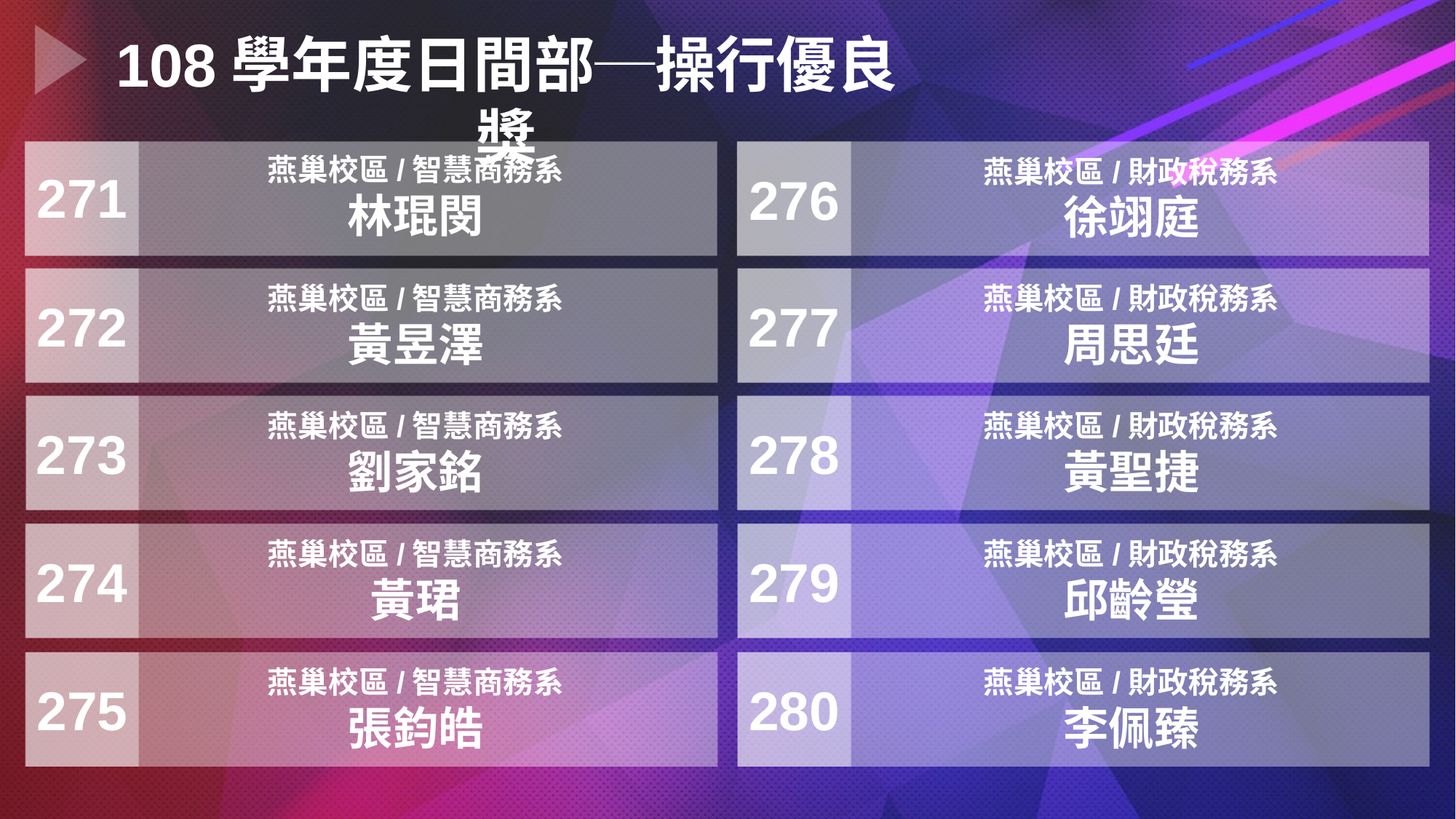

108學年度日間部─操行優良獎

燕巢校區/智慧商務系
林琨閔
燕巢校區/財政稅務系
徐翊庭
271
276

燕巢校區/智慧商務系
黃昱澤
燕巢校區/財政稅務系
周思廷
277
272

燕巢校區/智慧商務系
劉家銘
燕巢校區/財政稅務系
黃聖捷
278
273

燕巢校區/智慧商務系
黃珺
燕巢校區/財政稅務系
邱齡瑩
274
279

燕巢校區/智慧商務系
張鈞皓
燕巢校區/財政稅務系
李佩臻
275
280